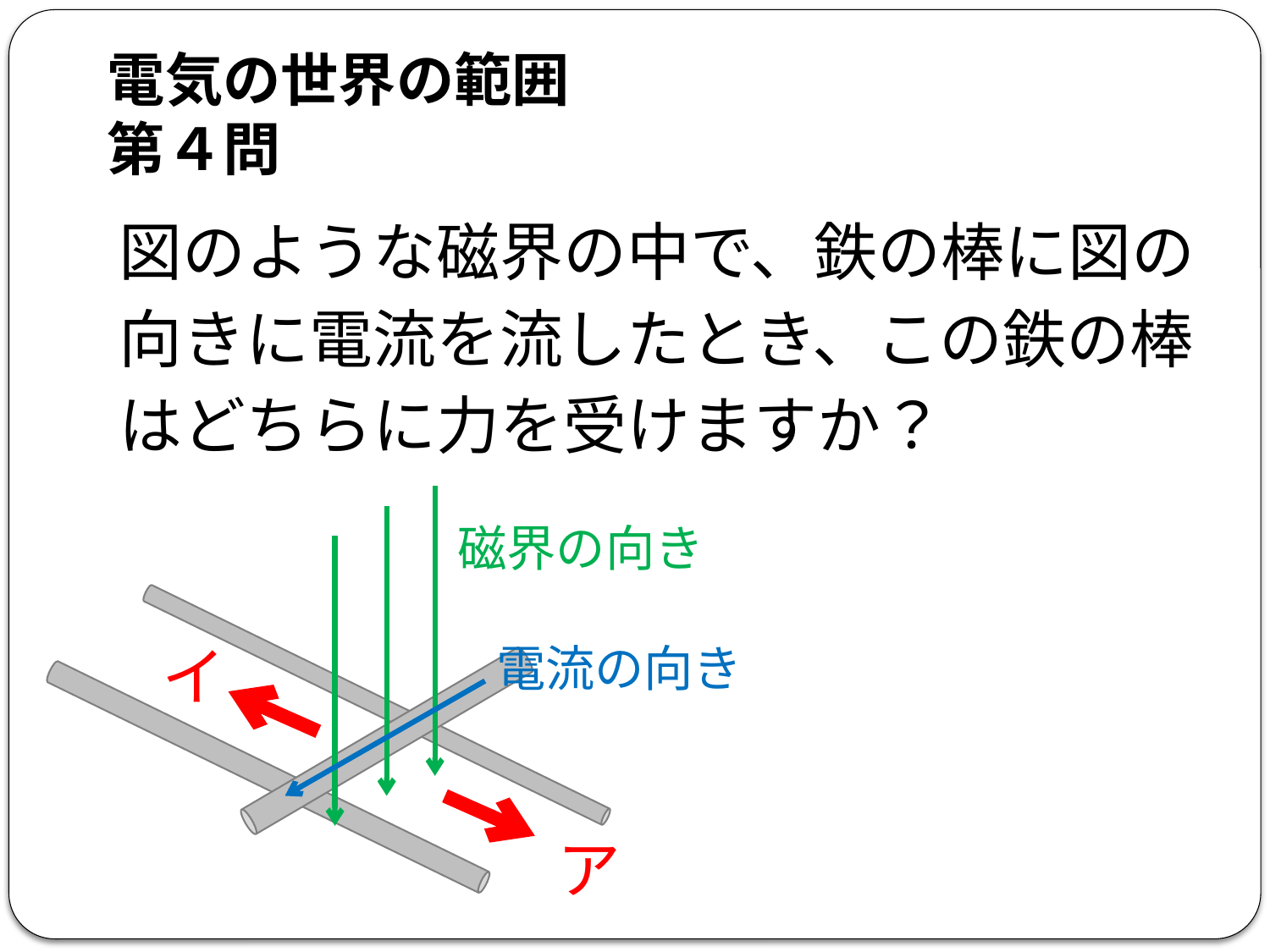

# 電気の世界の範囲 第４問
図のような磁界の中で、鉄の棒に図の
向きに電流を流したとき、この鉄の棒
はどちらに力を受けますか？

磁界の向き

イ
電流の向き
ア